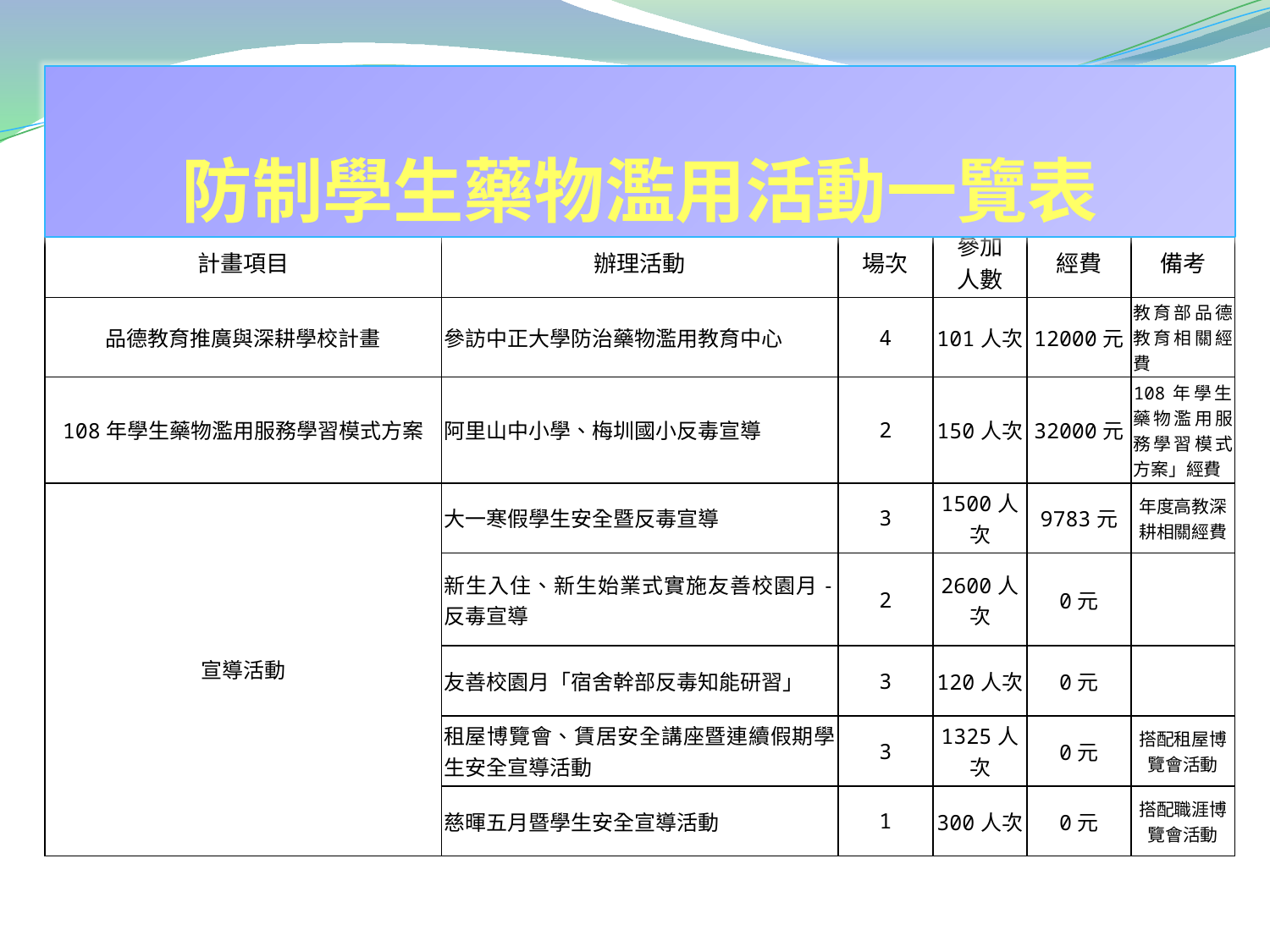

防制學生藥物濫用活動一覽表
| 計畫項目 | 辦理活動 | 場次 | 參加 人數 | 經費 | 備考 |
| --- | --- | --- | --- | --- | --- |
| 品德教育推廣與深耕學校計畫 | 參訪中正大學防治藥物濫用教育中心 | 4 | 101人次 | 12000元 | 教育部品德教育相關經費 |
| 108年學生藥物濫用服務學習模式方案 | 阿里山中小學、梅圳國小反毒宣導 | 2 | 150人次 | 32000元 | 108年學生藥物濫用服務學習模式方案」經費 |
| 宣導活動 | 大一寒假學生安全暨反毒宣導 | 3 | 1500人次 | 9783元 | 年度高教深耕相關經費 |
|  | 新生入住、新生始業式實施友善校園月-反毒宣導 | 2 | 2600人次 | 0元 |  |
|  | 友善校園月「宿舍幹部反毒知能研習」 | 3 | 120人次 | 0元 |  |
|  | 租屋博覽會、賃居安全講座暨連續假期學生安全宣導活動 | 3 | 1325人次 | 0元 | 搭配租屋博覽會活動 |
|  | 慈暉五月暨學生安全宣導活動 | 1 | 300人次 | 0元 | 搭配職涯博覽會活動 |